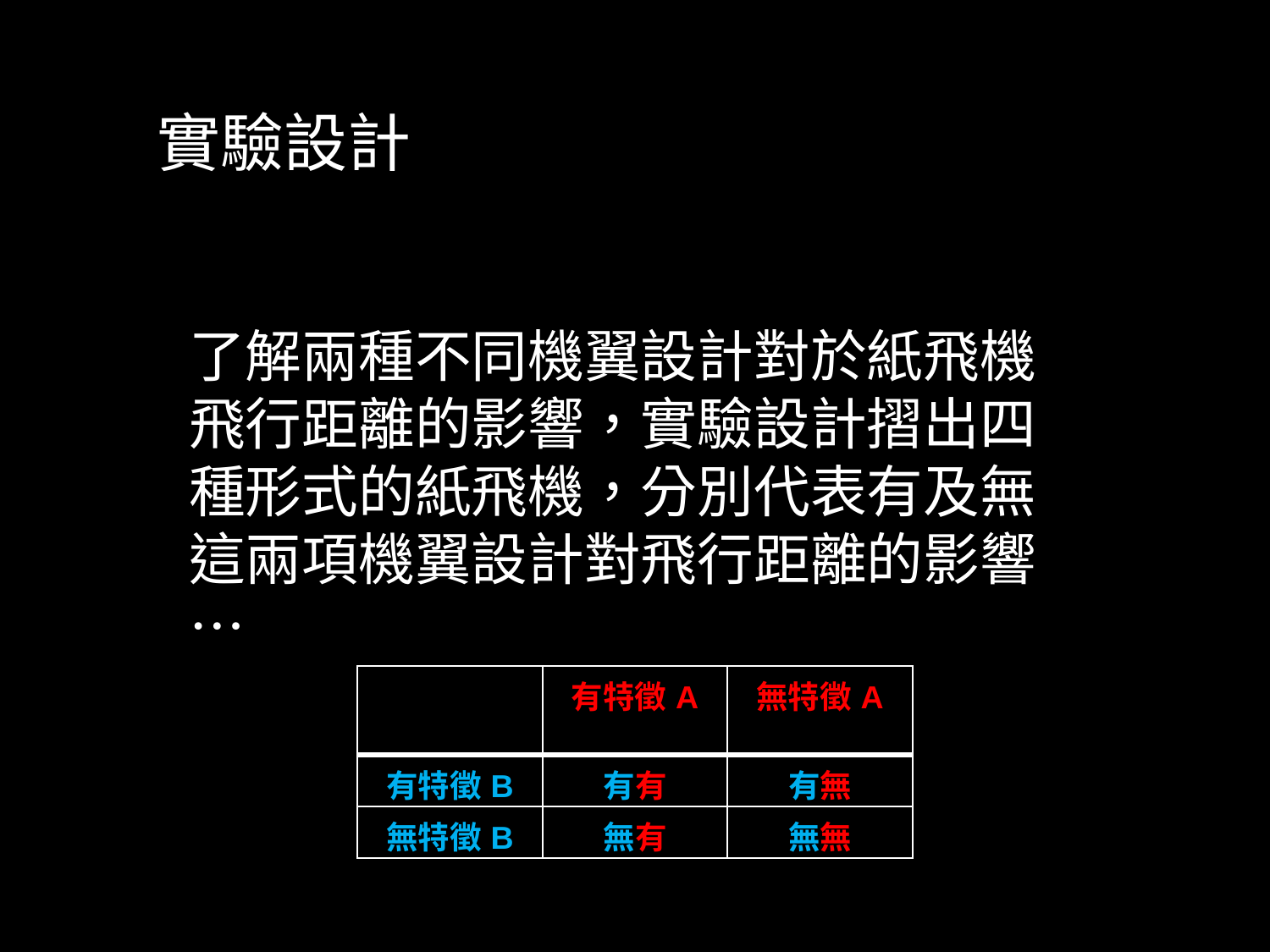

實驗設計
了解兩種不同機翼設計對於紙飛機飛行距離的影響，實驗設計摺出四種形式的紙飛機，分別代表有及無這兩項機翼設計對飛行距離的影響…
|  | 有特徵A | 無特徵A |
| --- | --- | --- |
| 有特徵B | 有有 | 有無 |
| 無特徵B | 無有 | 無無 |